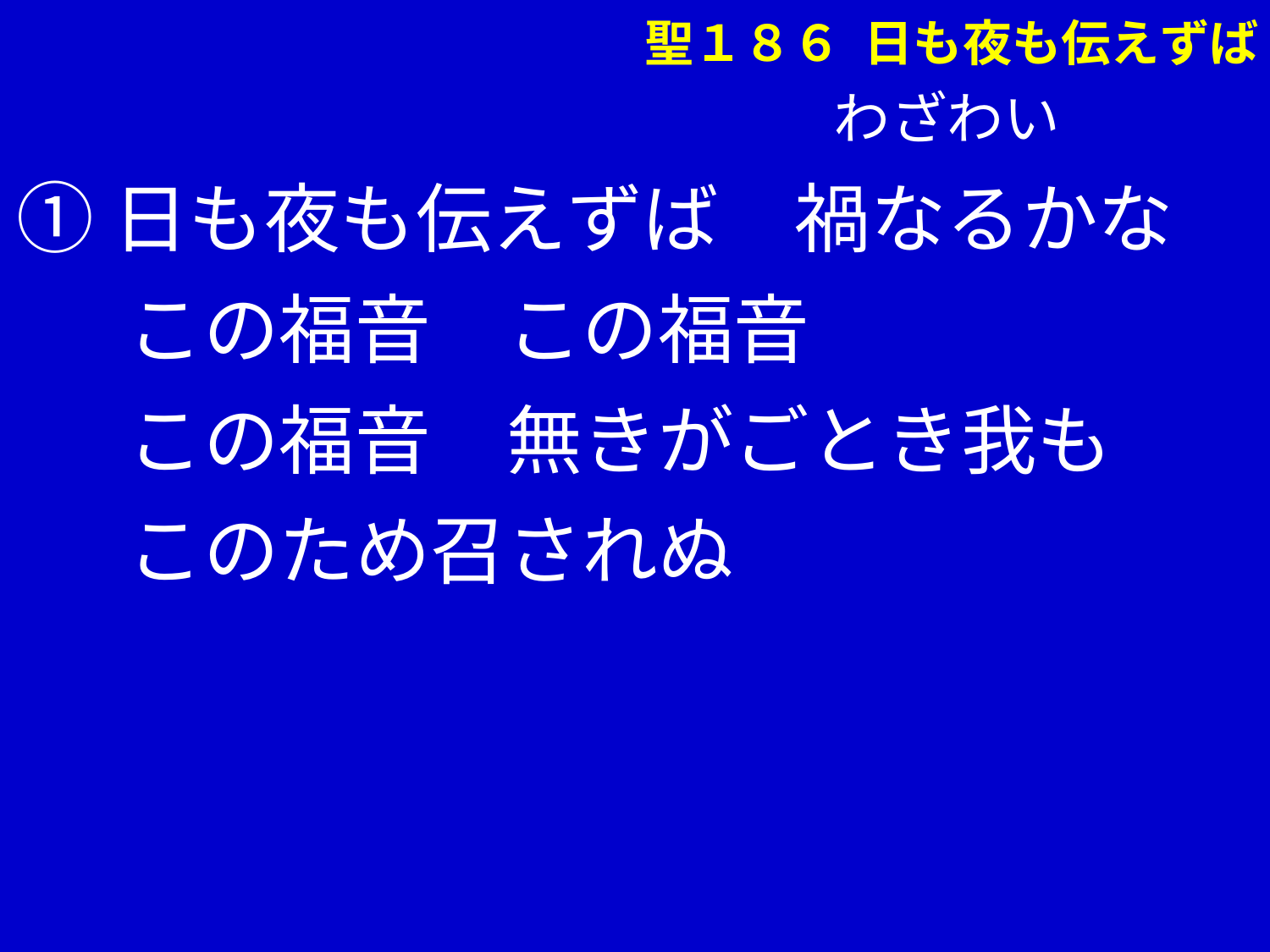

聖１８６  日も夜も伝えずば
　　　　　　　　　　　　           わざわい
①日も夜も伝えずば　禍なるかな
 　この福音　この福音
 　この福音　無きがごとき我も
 　このため召されぬ